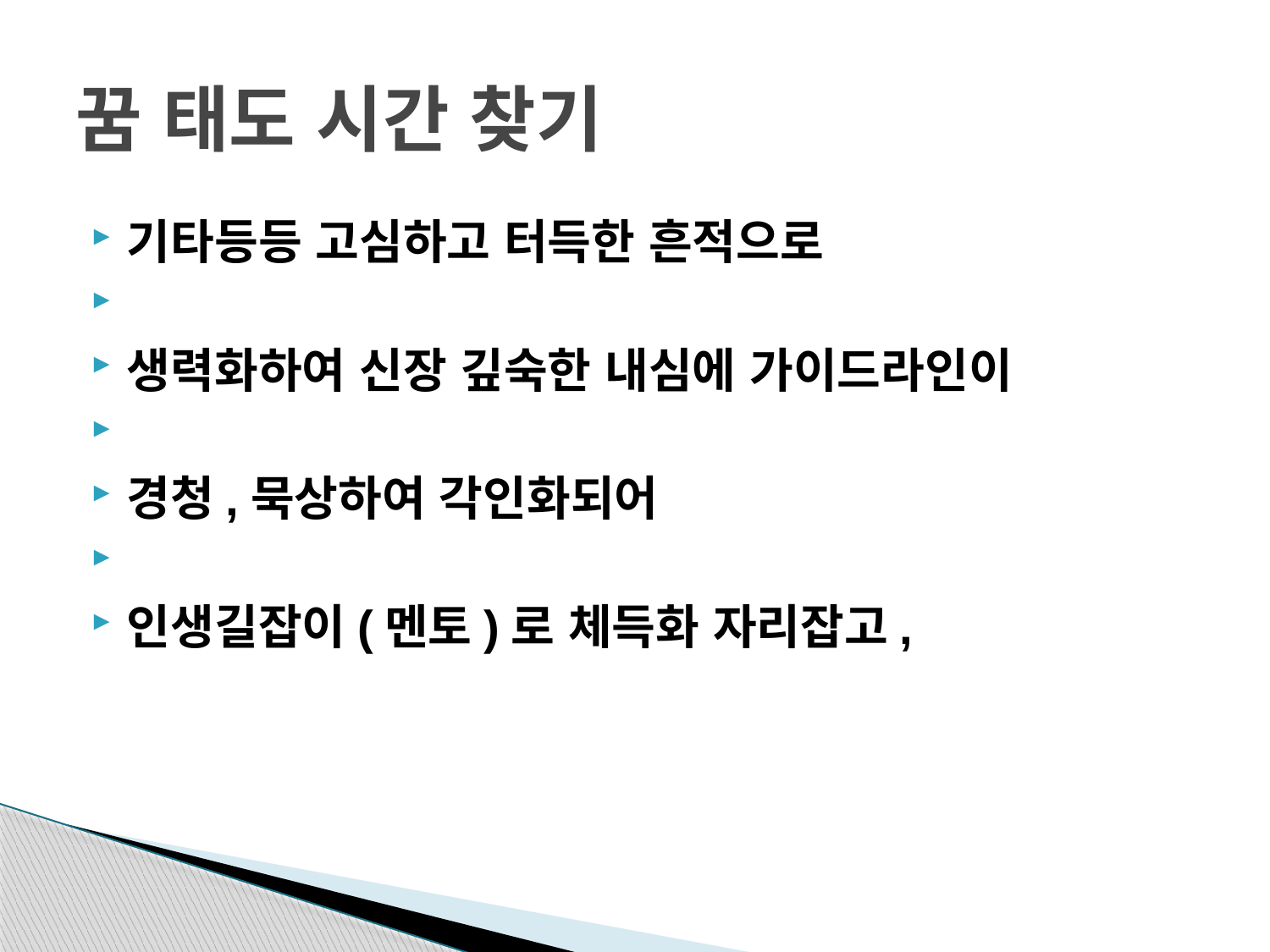

# 꿈 태도 시간 찾기
기타등등 고심하고 터득한 흔적으로

생력화하여 신장 깊숙한 내심에 가이드라인이

경청,묵상하여 각인화되어

인생길잡이(멘토)로 체득화 자리잡고,